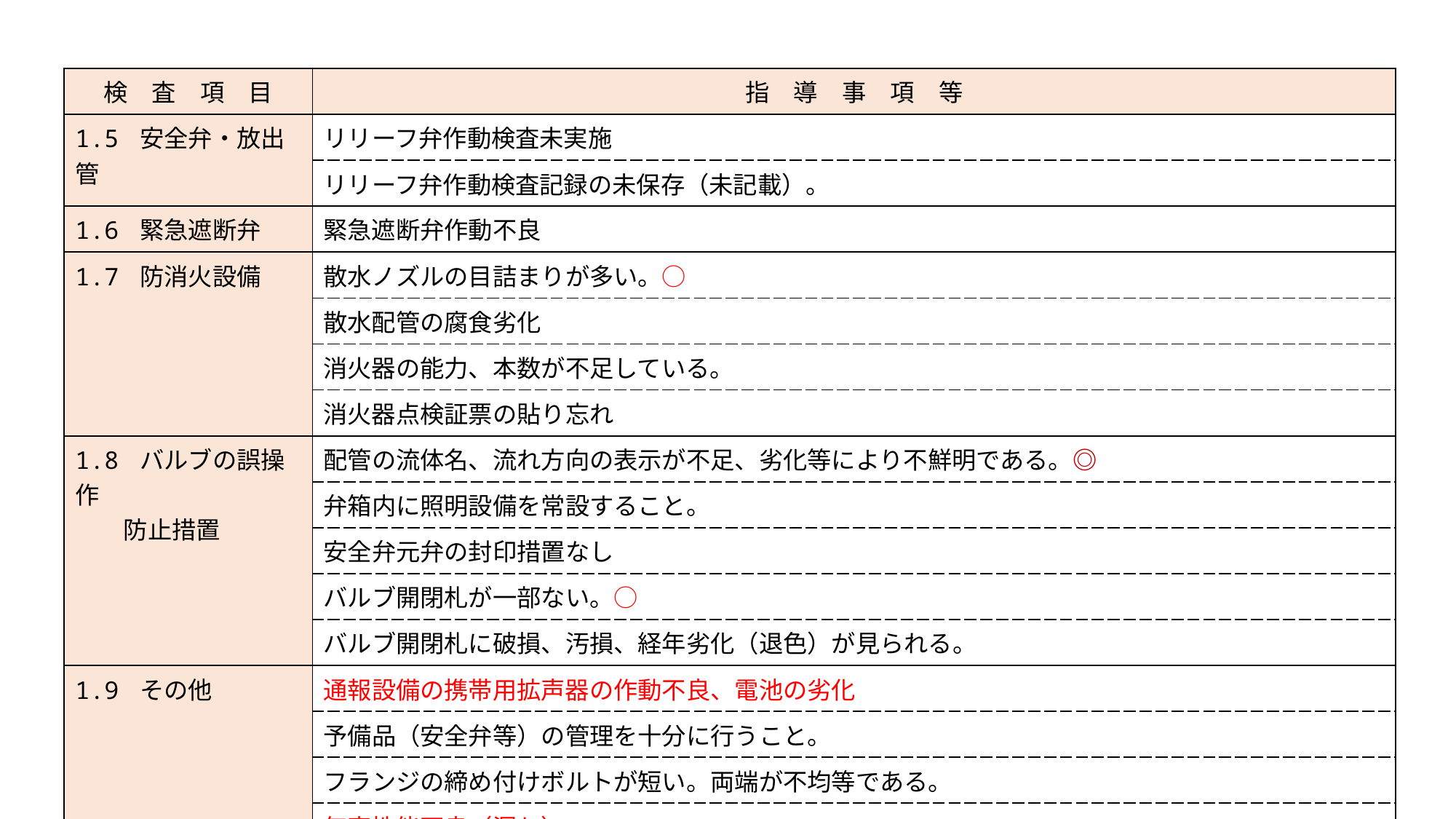

| 検　査　項　目 | 指　導　事　項　等 |
| --- | --- |
| 1.5 安全弁・放出管 | リリーフ弁作動検査未実施 |
|  | リリーフ弁作動検査記録の未保存（未記載）。 |
| 1.6 緊急遮断弁 | 緊急遮断弁作動不良 |
| 1.7 防消火設備 | 散水ノズルの目詰まりが多い。○ |
|  | 散水配管の腐食劣化 |
|  | 消火器の能力、本数が不足している。 |
|  | 消火器点検証票の貼り忘れ |
| 1.8 バルブの誤操作　 　　防止措置 | 配管の流体名、流れ方向の表示が不足、劣化等により不鮮明である。◎ |
|  | 弁箱内に照明設備を常設すること。 |
|  | 安全弁元弁の封印措置なし |
|  | バルブ開閉札が一部ない。○ |
|  | バルブ開閉札に破損、汚損、経年劣化（退色）が見られる。 |
| 1.9 その他 | 通報設備の携帯用拡声器の作動不良、電池の劣化 |
|  | 予備品（安全弁等）の管理を十分に行うこと。 |
|  | フランジの締め付けボルトが短い。両端が不均等である。 |
|  | 気密性能不良（漏れ） |